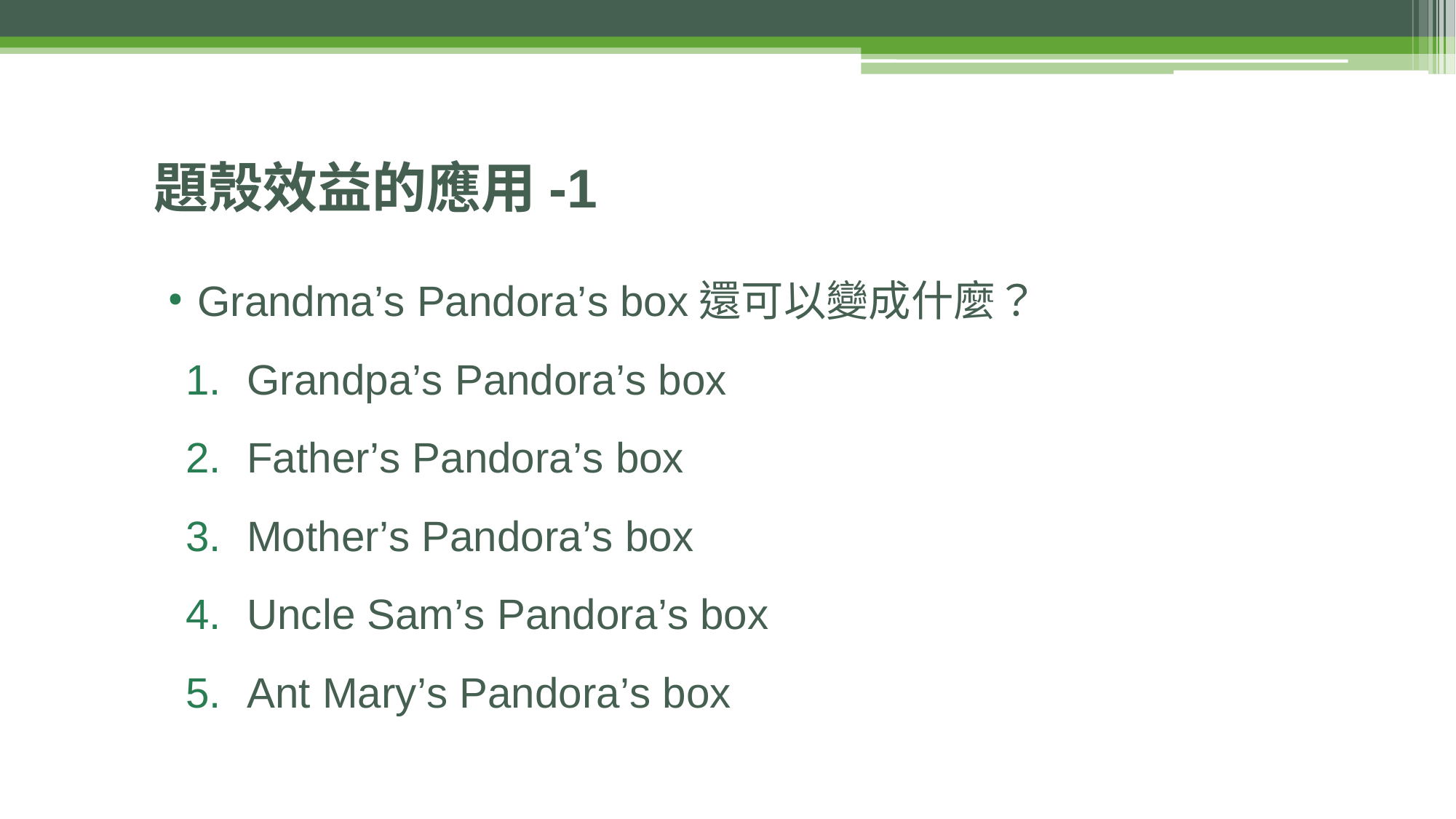

# 題殼效益的應用-1
Grandma’s Pandora’s box還可以變成什麼？
Grandpa’s Pandora’s box
Father’s Pandora’s box
Mother’s Pandora’s box
Uncle Sam’s Pandora’s box
Ant Mary’s Pandora’s box